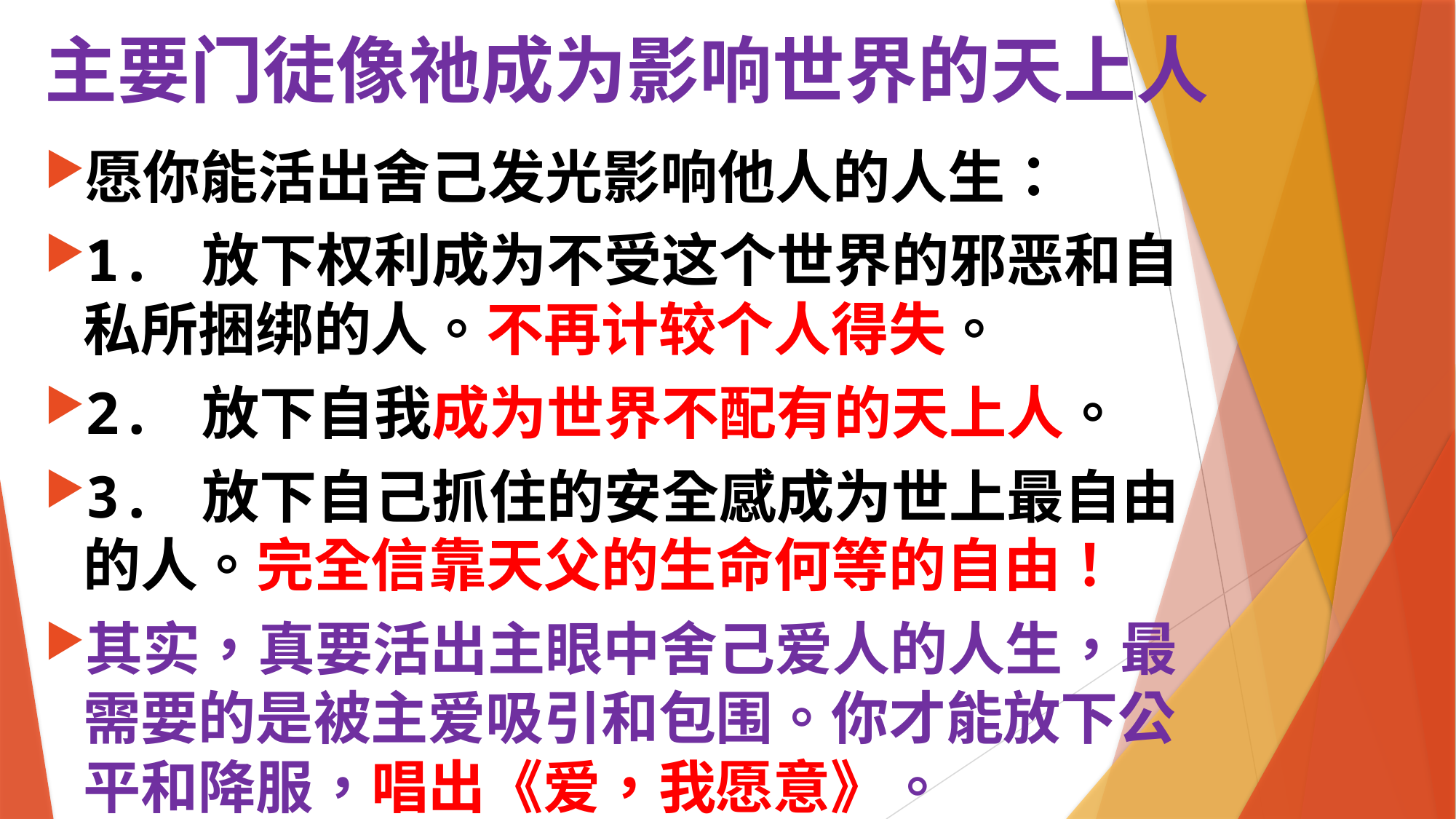

# 主要门徒像祂成为影响世界的天上人
愿你能活出舍己发光影响他人的人生：
1. 放下权利成为不受这个世界的邪恶和自私所捆绑的人。不再计较个人得失。
2. 放下自我成为世界不配有的天上人。
3. 放下自己抓住的安全感成为世上最自由的人。完全信靠天父的生命何等的自由！
其实，真要活出主眼中舍己爱人的人生，最需要的是被主爱吸引和包围。你才能放下公平和降服，唱出《爱，我愿意》。